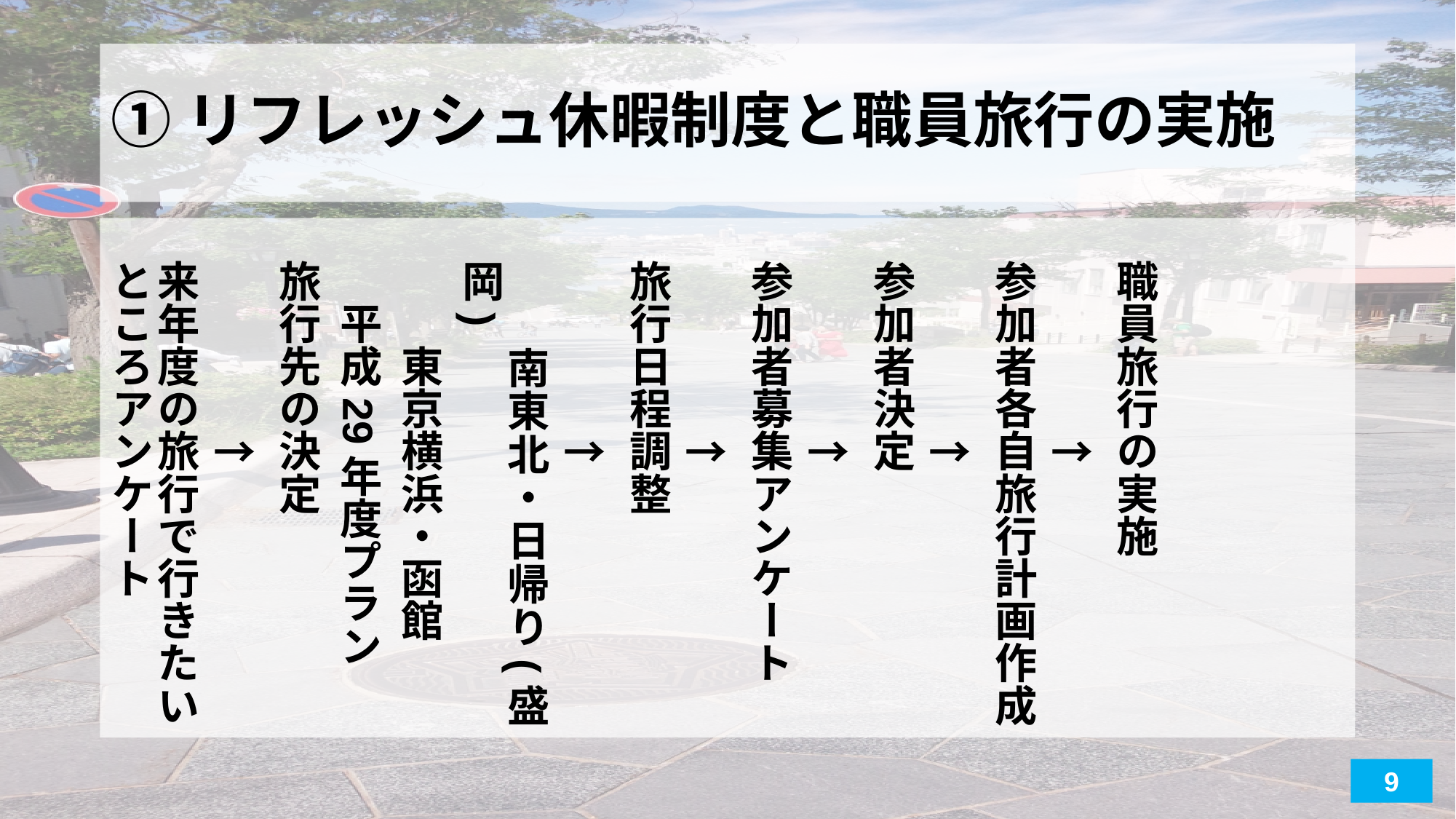

# ①リフレッシュ休暇制度と職員旅行の実施
職員旅行の実施
　　　　↑
参加者各自旅行計画作成
　　　　↑
参加者決定
　　　　↑
参加者募集アンケート
　　　　↑
旅行日程調整
　　　　↑
　　南東北・日帰り(盛岡)
　　東京横浜・函館
　平成29年度プラン
旅行先の決定
　　　　↑
来年度の旅行で行きたいところアンケート
9